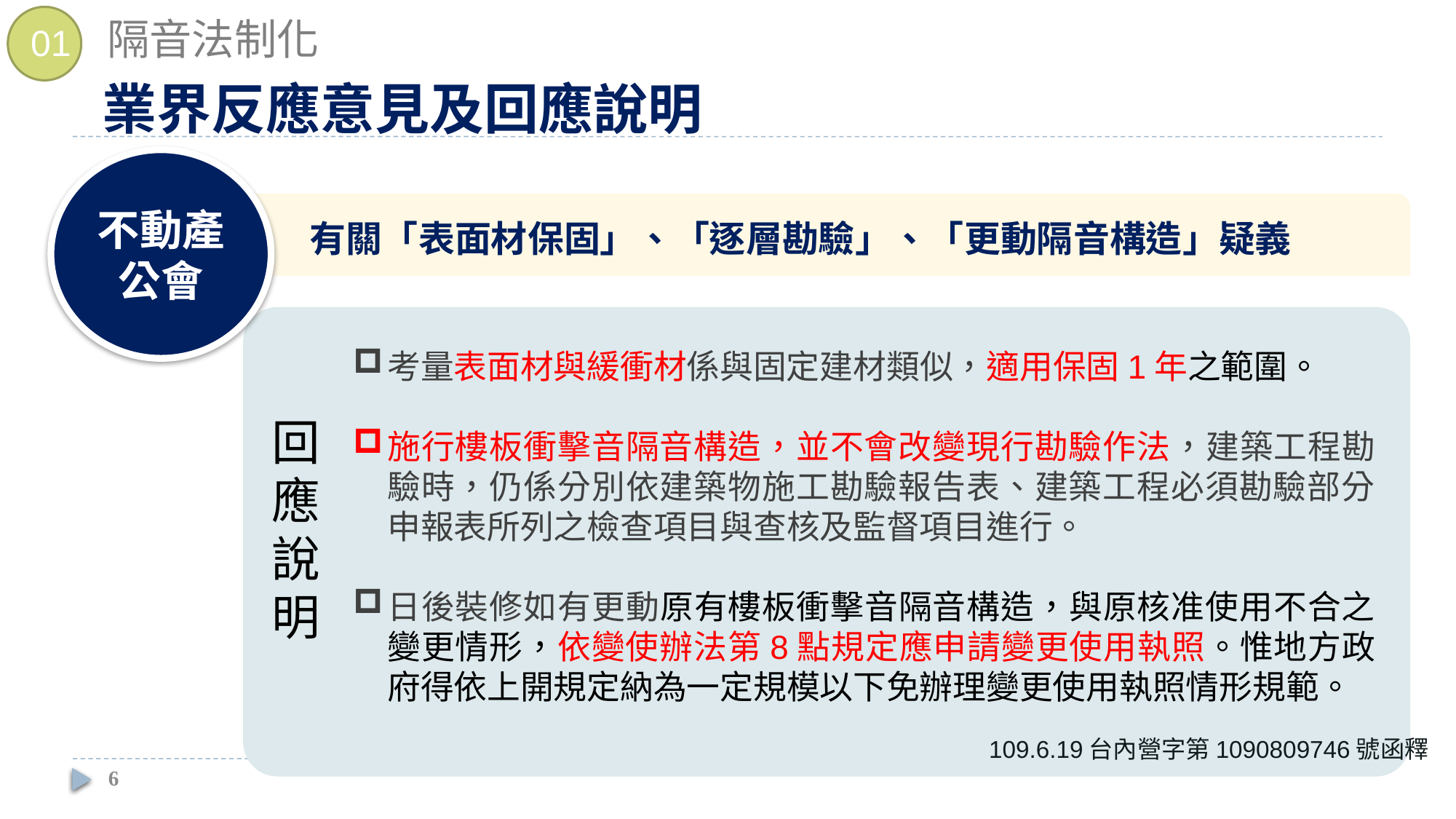

隔音法制化
01
業界反應意見及回應說明
不動產公會

有關「表面材保固」、「逐層勘驗」、「更動隔音構造」疑義

考量表面材與緩衝材係與固定建材類似，適用保固1年之範圍。

施行樓板衝擊音隔音構造，並不會改變現行勘驗作法，建築工程勘驗時，仍係分別依建築物施工勘驗報告表、建築工程必須勘驗部分申報表所列之檢查項目與查核及監督項目進行。

日後裝修如有更動原有樓板衝擊音隔音構造，與原核准使用不合之變更情形，依變使辦法第8點規定應申請變更使用執照。惟地方政府得依上開規定納為一定規模以下免辦理變更使用執照情形規範。
回應說明
109.6.19台內營字第1090809746號函釋
6